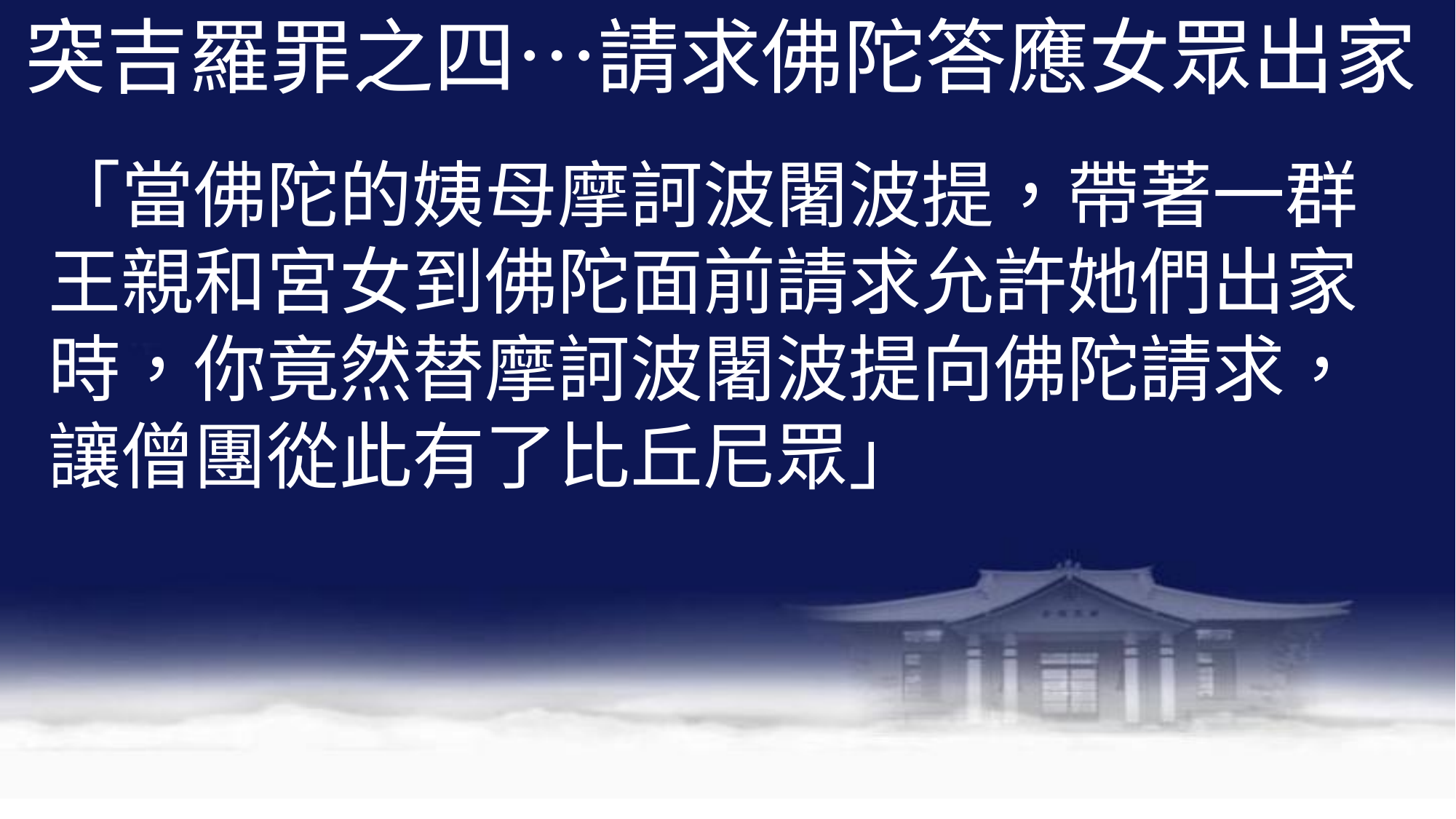

突吉羅罪之四…請求佛陀答應女眾出家
「當佛陀的姨母摩訶波闍波提，帶著一群王親和宮女到佛陀面前請求允許她們出家時，你竟然替摩訶波闍波提向佛陀請求，讓僧團從此有了比丘尼眾」